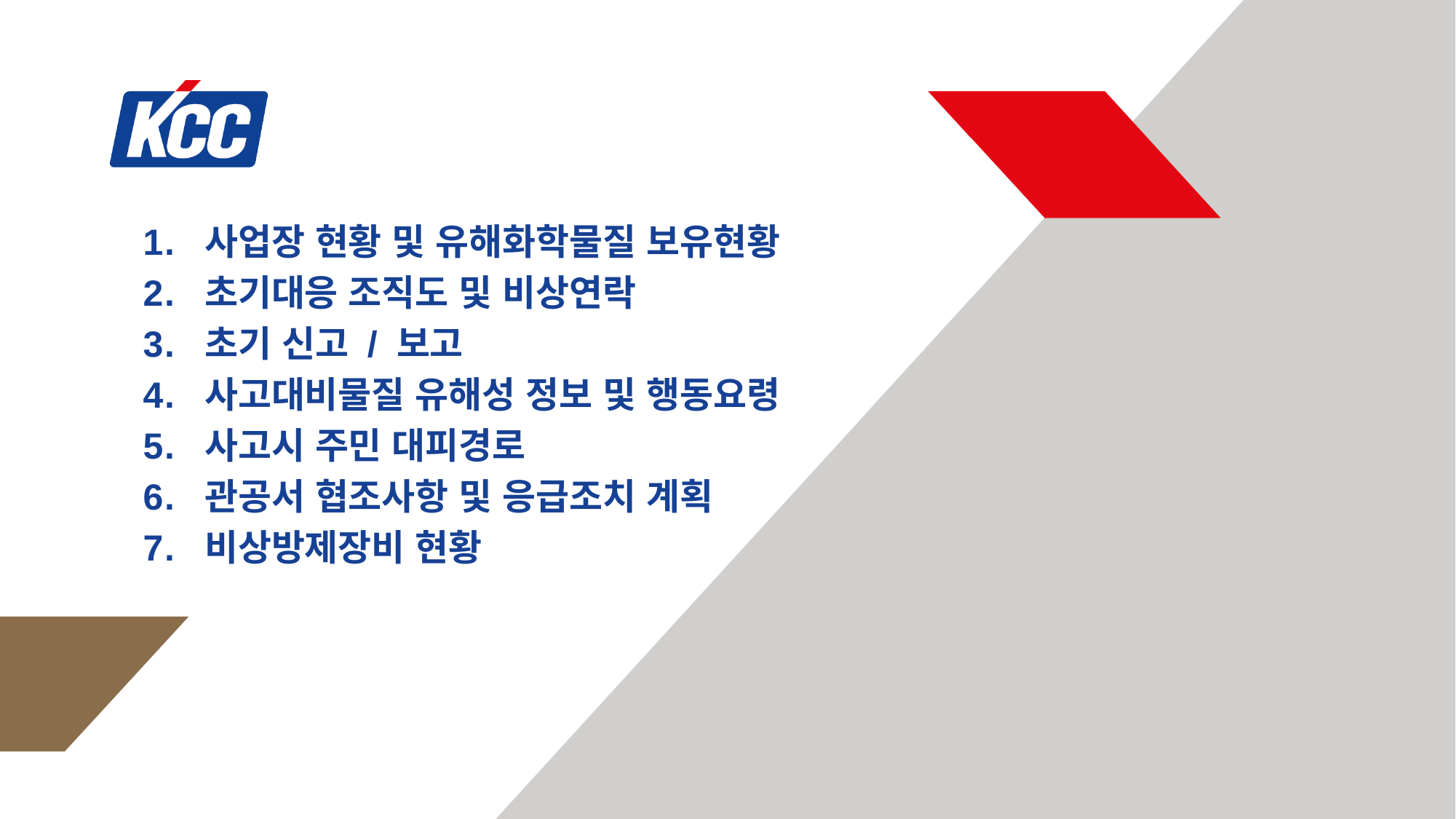

사업장 현황 및 유해화학물질 보유현황
초기대응 조직도 및 비상연락
초기 신고 / 보고
사고대비물질 유해성 정보 및 행동요령
사고시 주민 대피경로
관공서 협조사항 및 응급조치 계획
비상방제장비 현황